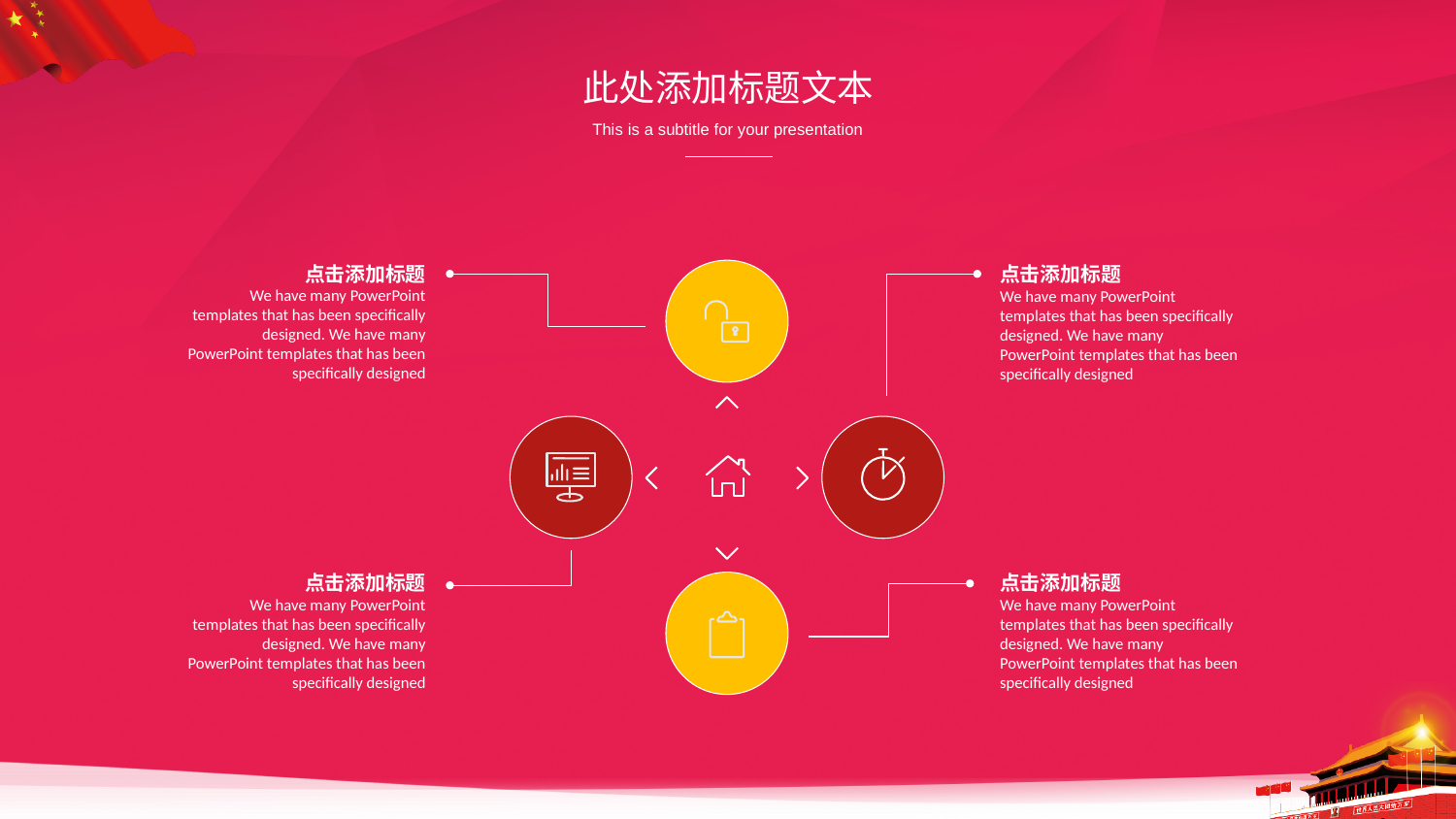

此处添加标题文本
This is a subtitle for your presentation

点击添加标题
We have many PowerPoint templates that has been specifically designed. We have many PowerPoint templates that has been specifically designed
点击添加标题
We have many PowerPoint templates that has been specifically designed. We have many PowerPoint templates that has been specifically designed

点击添加标题
We have many PowerPoint templates that has been specifically designed. We have many PowerPoint templates that has been specifically designed
点击添加标题
We have many PowerPoint templates that has been specifically designed. We have many PowerPoint templates that has been specifically designed